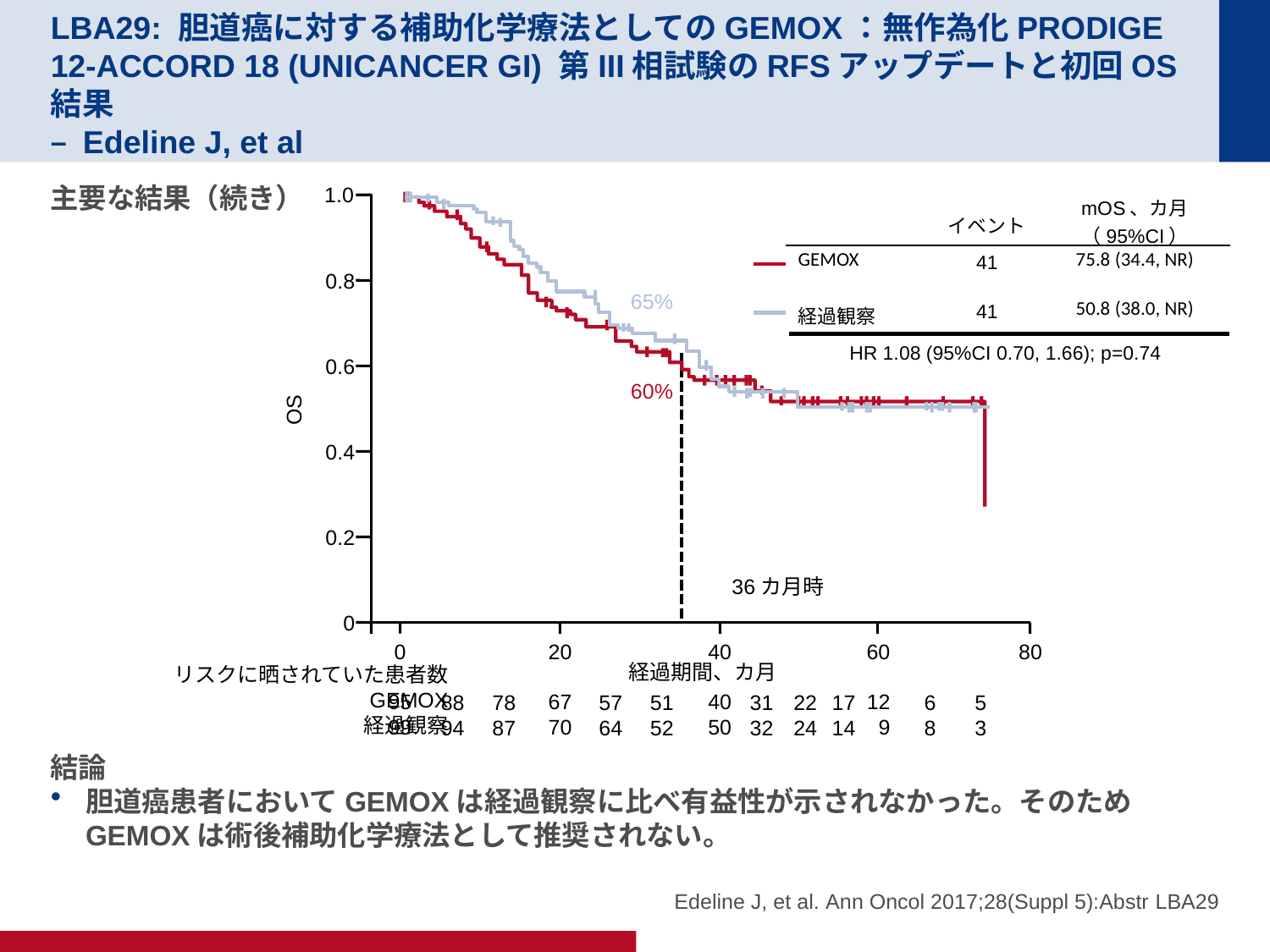

# LBA29: 胆道癌に対する補助化学療法としてのGEMOX：無作為化PRODIGE 12-ACCORD 18 (UNICANCER GI) 第III相試験のRFSアップデートと初回OS結果 – Edeline J, et al
主要な結果（続き）
結論
胆道癌患者においてGEMOXは経過観察に比べ有益性が示されなかった。そのためGEMOXは術後補助化学療法として推奨されない。

1.0

0.8
65%
0.6
60%
OS
0.4
0.2
36カ月時
0

0

95
99
20

67
70
40

40
50
60

12
9
80
経過期間、カ月
リスクに晒されていた患者数
GEMOX
経過観察
88
94
78
87
57
64
51
52
31
32
22
24
17
14
6
8
5
3
|  | イベント | mOS、カ月（95%CI） |
| --- | --- | --- |
| GEMOX | 41 | 75.8 (34.4, NR) |
| 経過観察 | 41 | 50.8 (38.0, NR) |
HR 1.08 (95%CI 0.70, 1.66); p=0.74
Edeline J, et al. Ann Oncol 2017;28(Suppl 5):Abstr LBA29